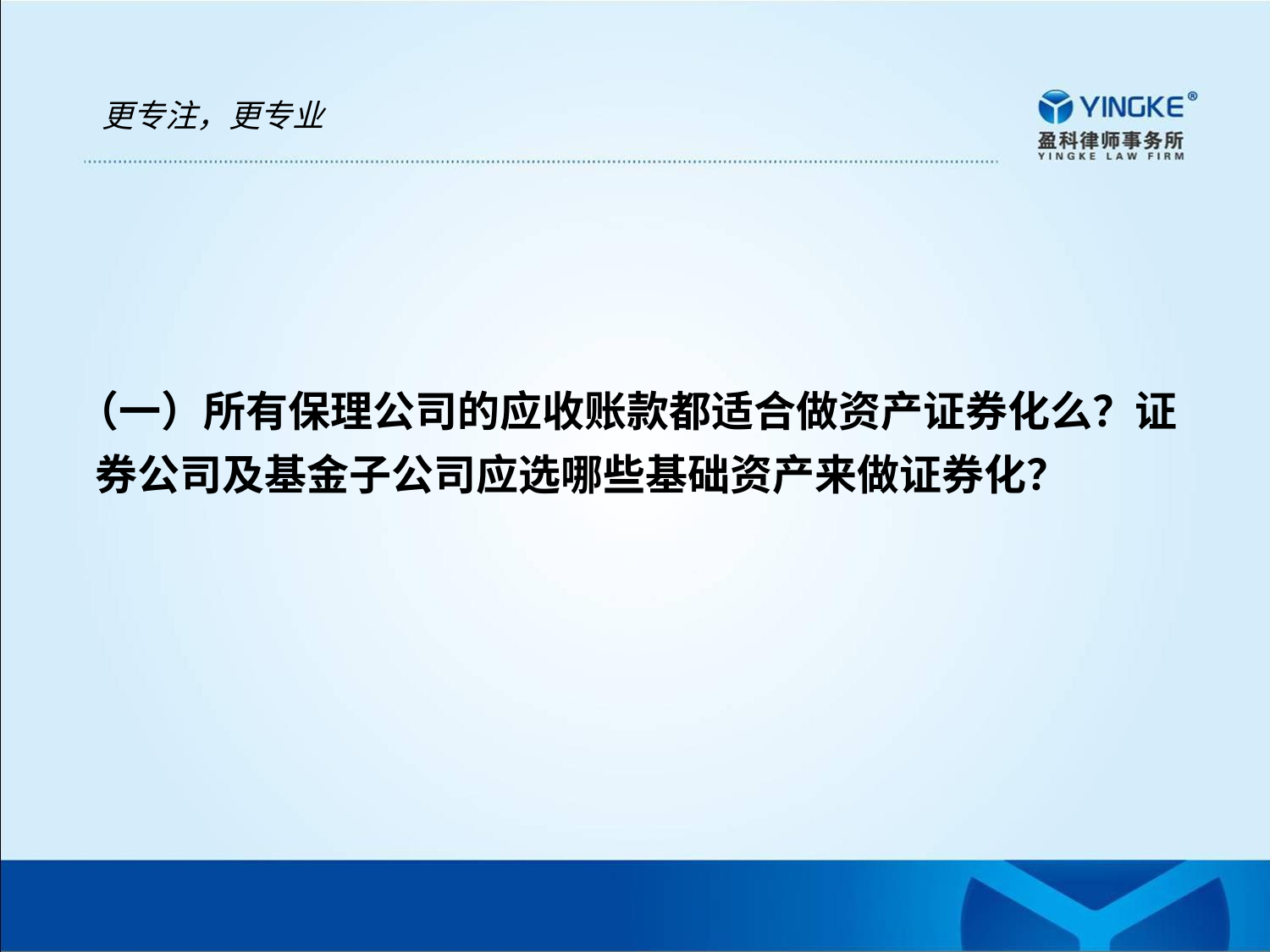

更专注，更专业
  （一）所有保理公司的应收账款都适合做资产证券化么？证券公司及基金子公司应选哪些基础资产来做证券化？